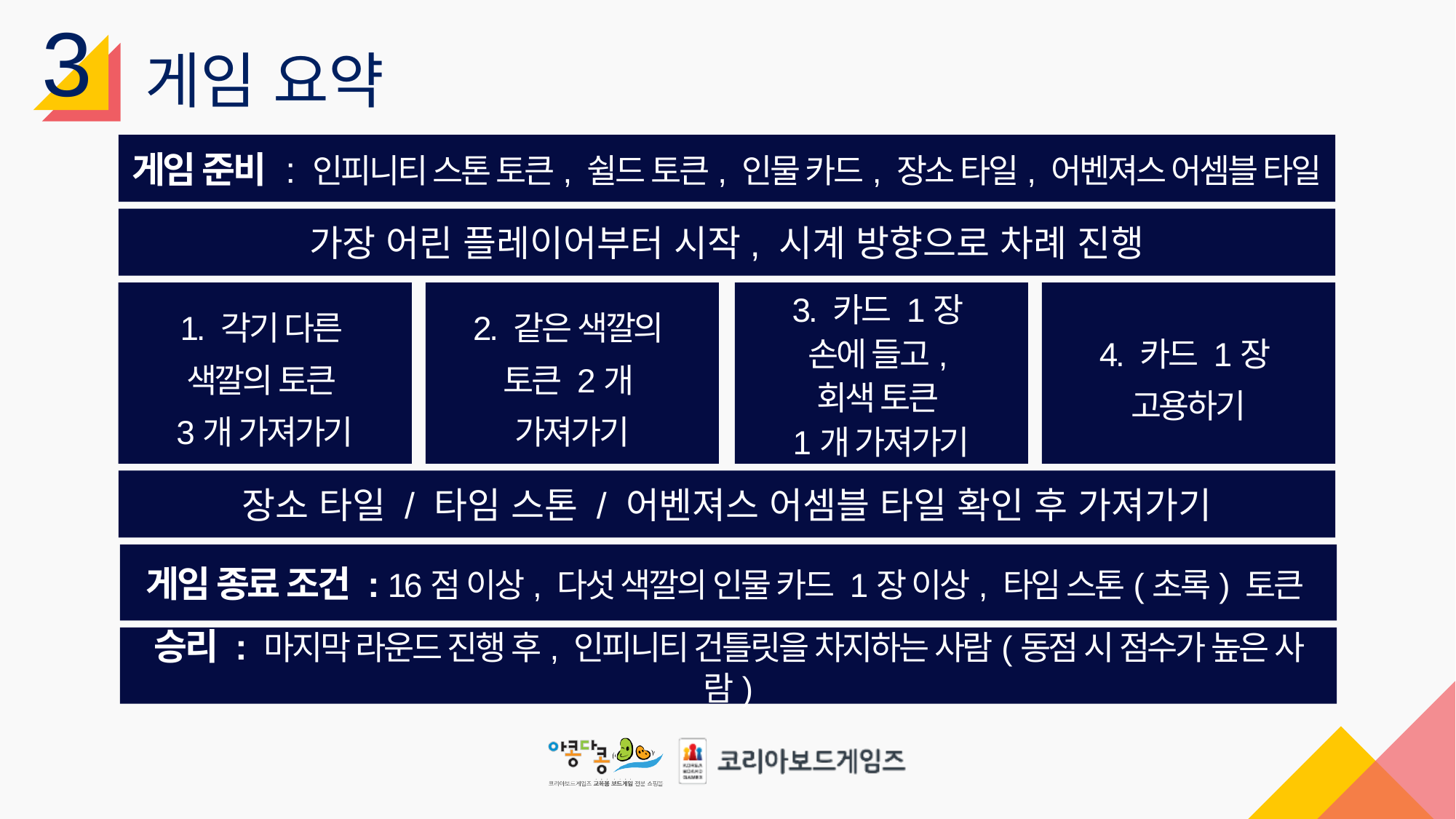

3
게임 요약
게임 준비 : 인피니티 스톤 토큰, 쉴드 토큰, 인물 카드, 장소 타일, 어벤져스 어셈블 타일
가장 어린 플레이어부터 시작, 시계 방향으로 차례 진행
1. 각기 다른
색깔의 토큰
3개 가져가기
2. 같은 색깔의
토큰 2개
가져가기
3. 카드 1장
손에 들고,
회색 토큰
1개 가져가기
4. 카드 1장
고용하기
장소 타일 / 타임 스톤 / 어벤져스 어셈블 타일 확인 후 가져가기
게임 종료 조건 : 16점 이상, 다섯 색깔의 인물 카드 1장 이상, 타임 스톤(초록) 토큰
승리 : 마지막 라운드 진행 후, 인피니티 건틀릿을 차지하는 사람(동점 시 점수가 높은 사람)